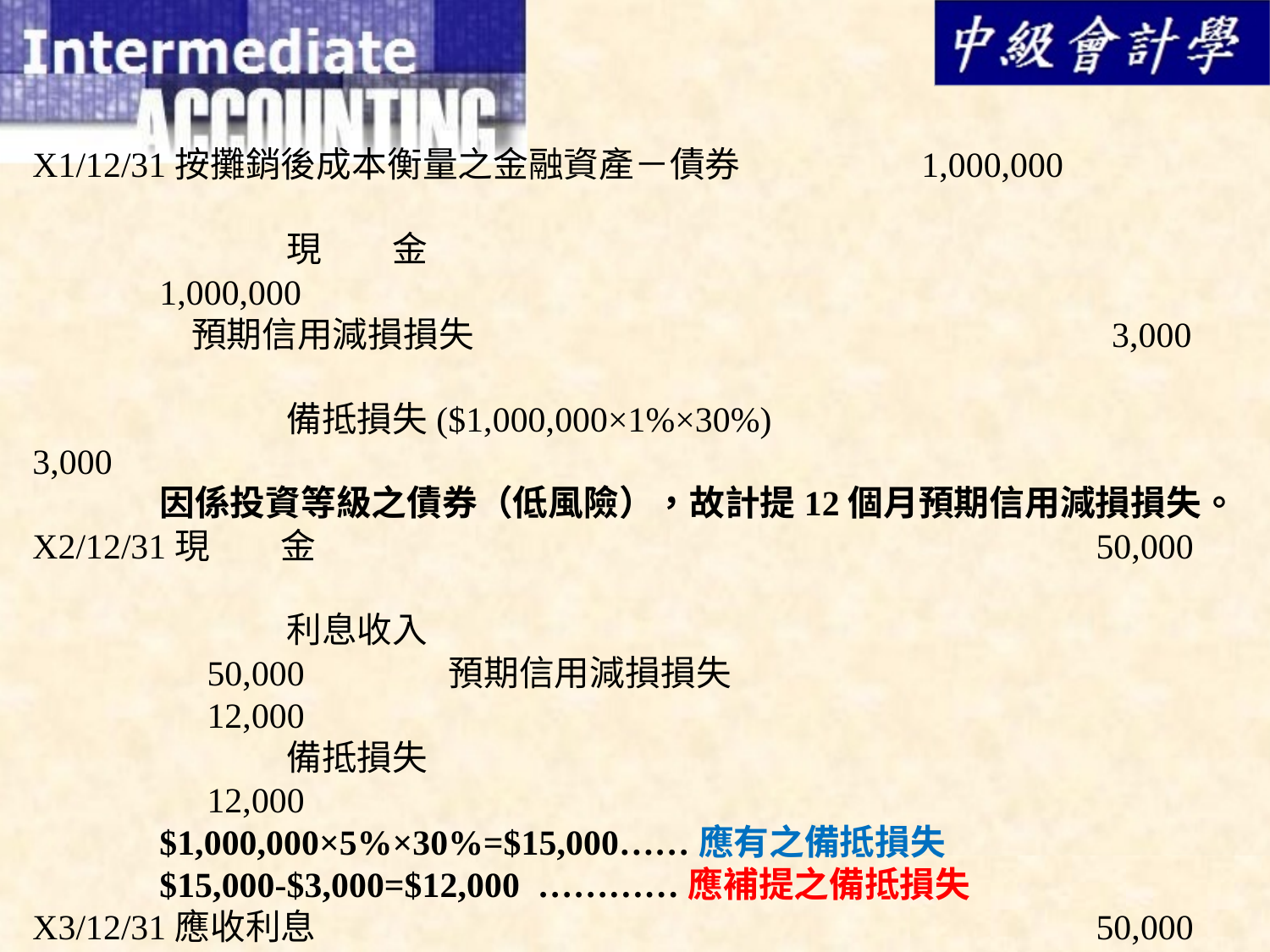

X1/12/31按攤銷後成本衡量之金融資產－債券		1,000,000
	　	現　　金							1,000,000
	   預期信用減損損失				 	       3,000
	　　	備抵損失($1,000,000×1%×30%)				       3,000
	因係投資等級之債券（低風險），故計提12個月預期信用減損損失。
X2/12/31現　　金						     50,000
	　　	利息收入							     50,000	   預期信用減損損失					     12,000
	　　	備抵損失							     12,000
	$1,000,000×5%×30%=$15,000……應有之備抵損失
 	$15,000-$3,000=$12,000  …………應補提之備抵損失
X3/12/31應收利息						     50,000
	　　	利息收入							    50,000	因違約係在期末發生，從期初到期末該債券仍非屬於「信用減損金融資
	產」，故仍按總帳面金額認列利息收入。
	預期信用減損損失	300,000
	　　備抵損失		300,000*
	($1,000,000+$50,000)×30%=$315,000…… 應有之備抵損失
	 $315,000-$15,000=$300,000………………應補提之備抵損失